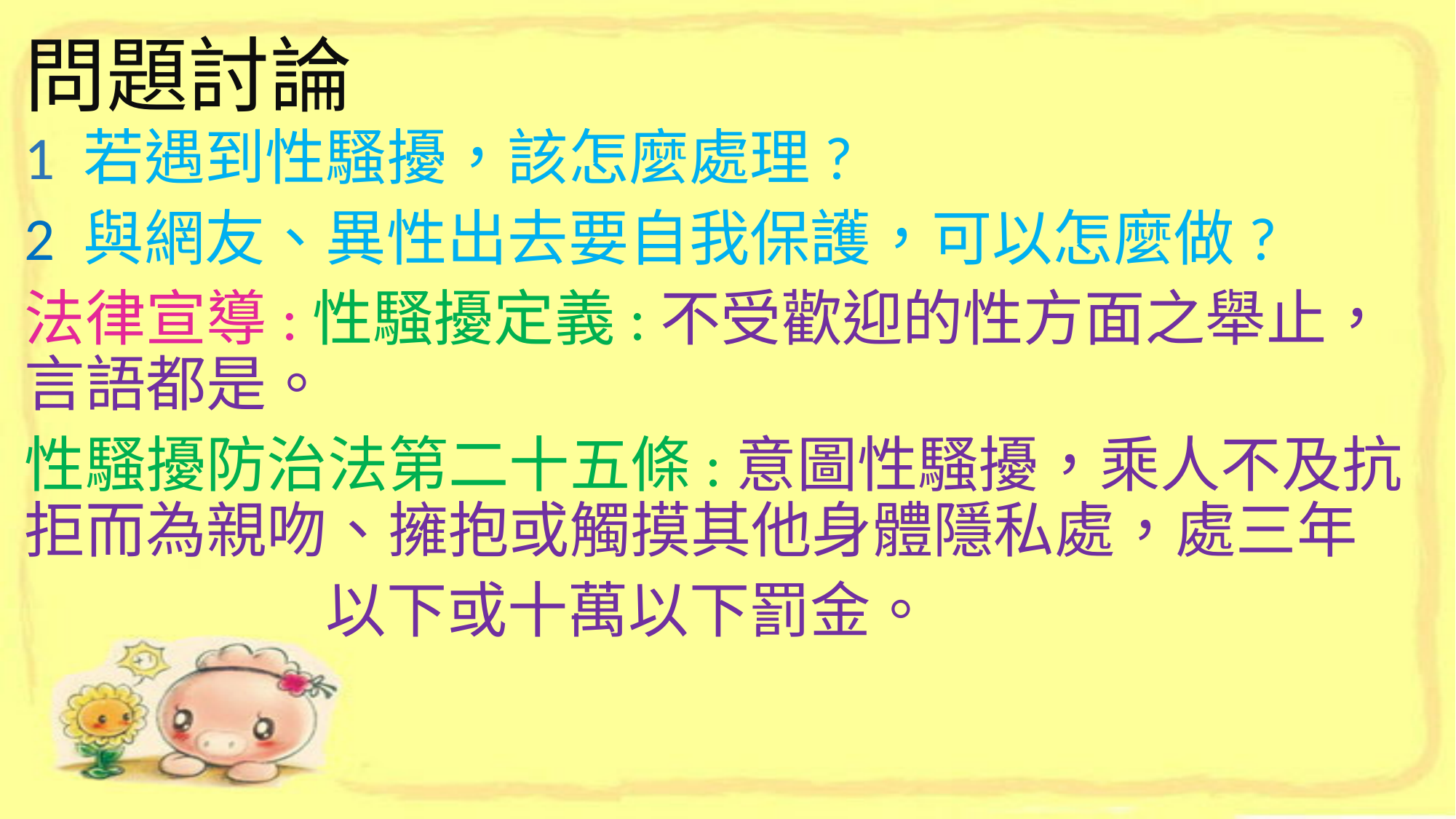

# 問題討論
1 若遇到性騷擾，該怎麼處理?
2 與網友、異性出去要自我保護，可以怎麼做?
法律宣導:性騷擾定義:不受歡迎的性方面之舉止，言語都是。
性騷擾防治法第二十五條:意圖性騷擾，乘人不及抗拒而為親吻、擁抱或觸摸其他身體隱私處，處三年
                     以下或十萬以下罰金。